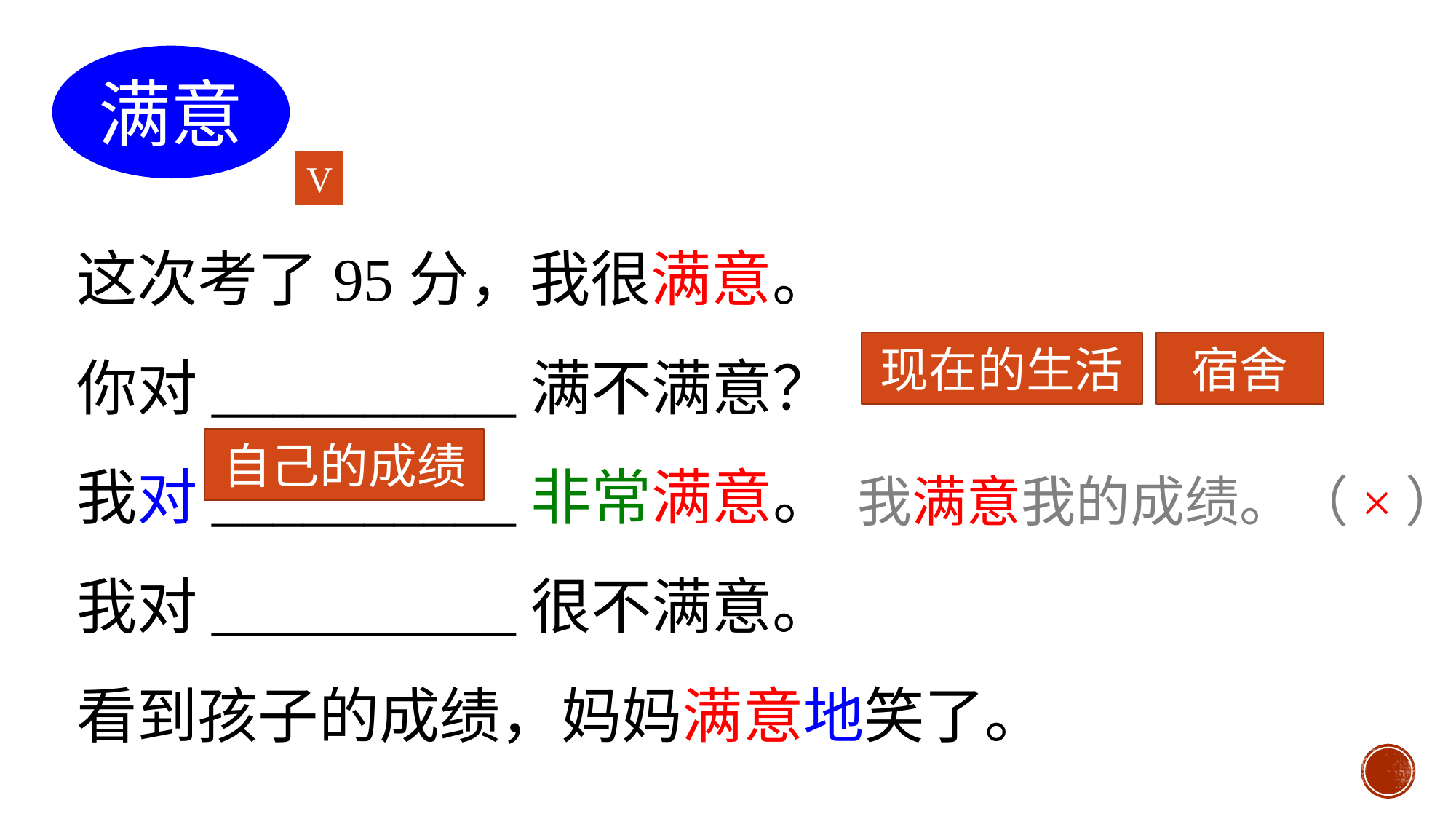

满意
V
这次考了95分，我很满意。
你对__________满不满意？
我对__________非常满意。
我对__________很不满意。
看到孩子的成绩，妈妈满意地笑了。
现在的生活
宿舍
自己的成绩
我满意我的成绩。（×）